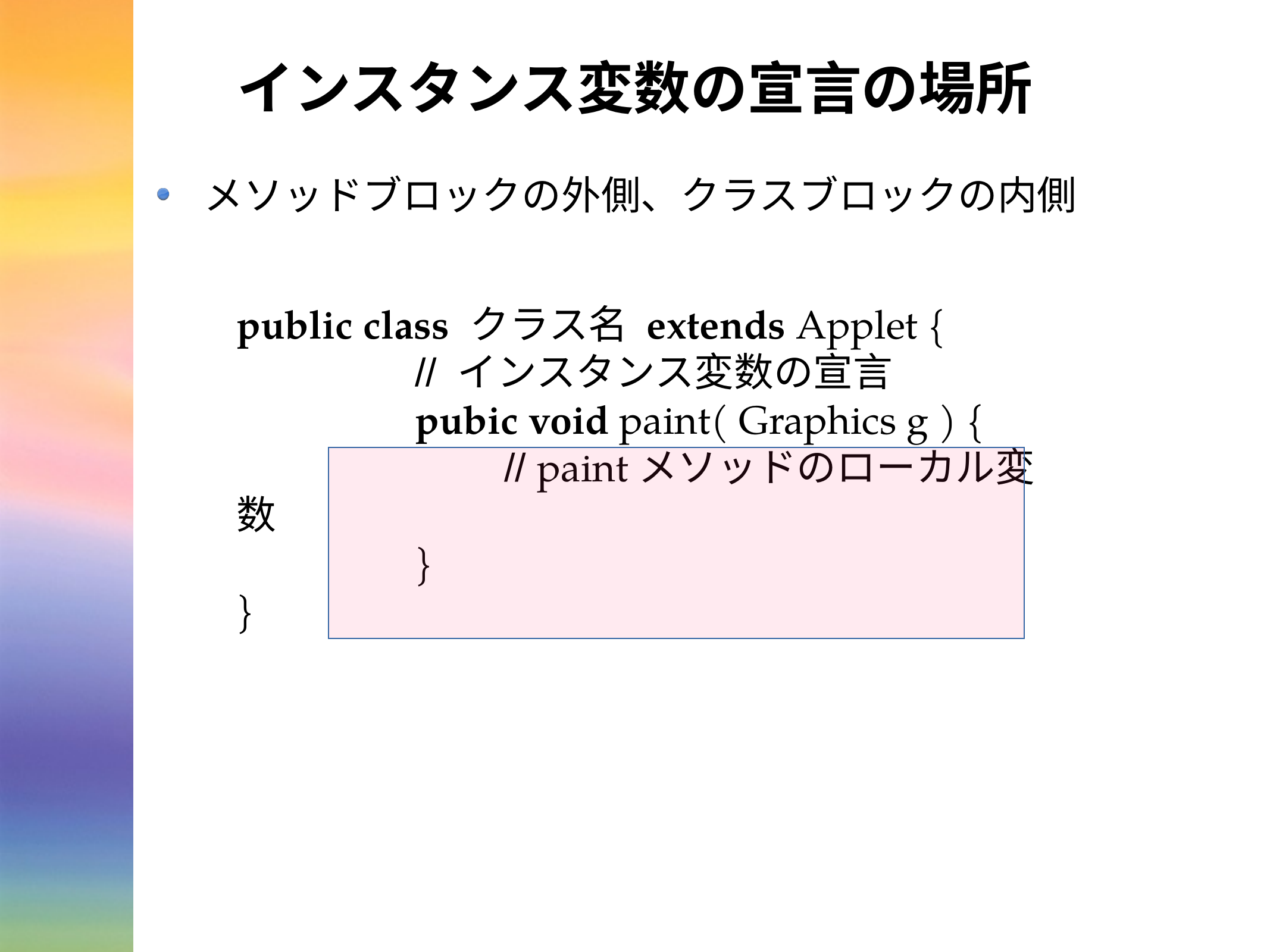

# インスタンス変数の宣言の場所
メソッドブロックの外側、クラスブロックの内側
public class クラス名 extends Applet {
		// インスタンス変数の宣言
		pubic void paint( Graphics g ) {
			// paintメソッドのローカル変数
		}
}